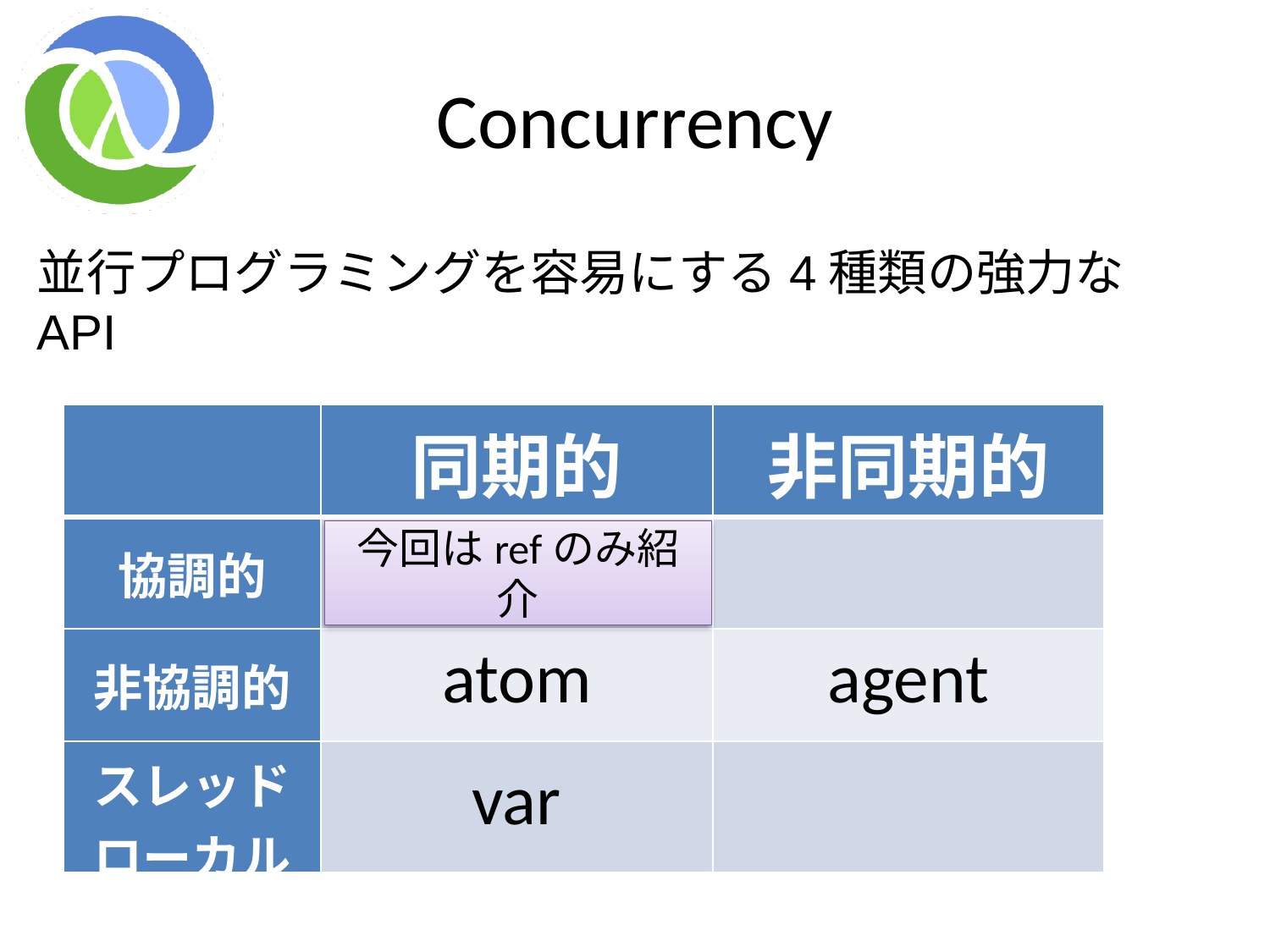

# Concurrency
並行プログラミングを容易にする4種類の強力なAPI
|  | 同期的 | 非同期的 |
| --- | --- | --- |
| 協調的 | ref |  |
| 非協調的 | atom | agent |
| スレッドローカル | var |  |
今回はrefのみ紹介